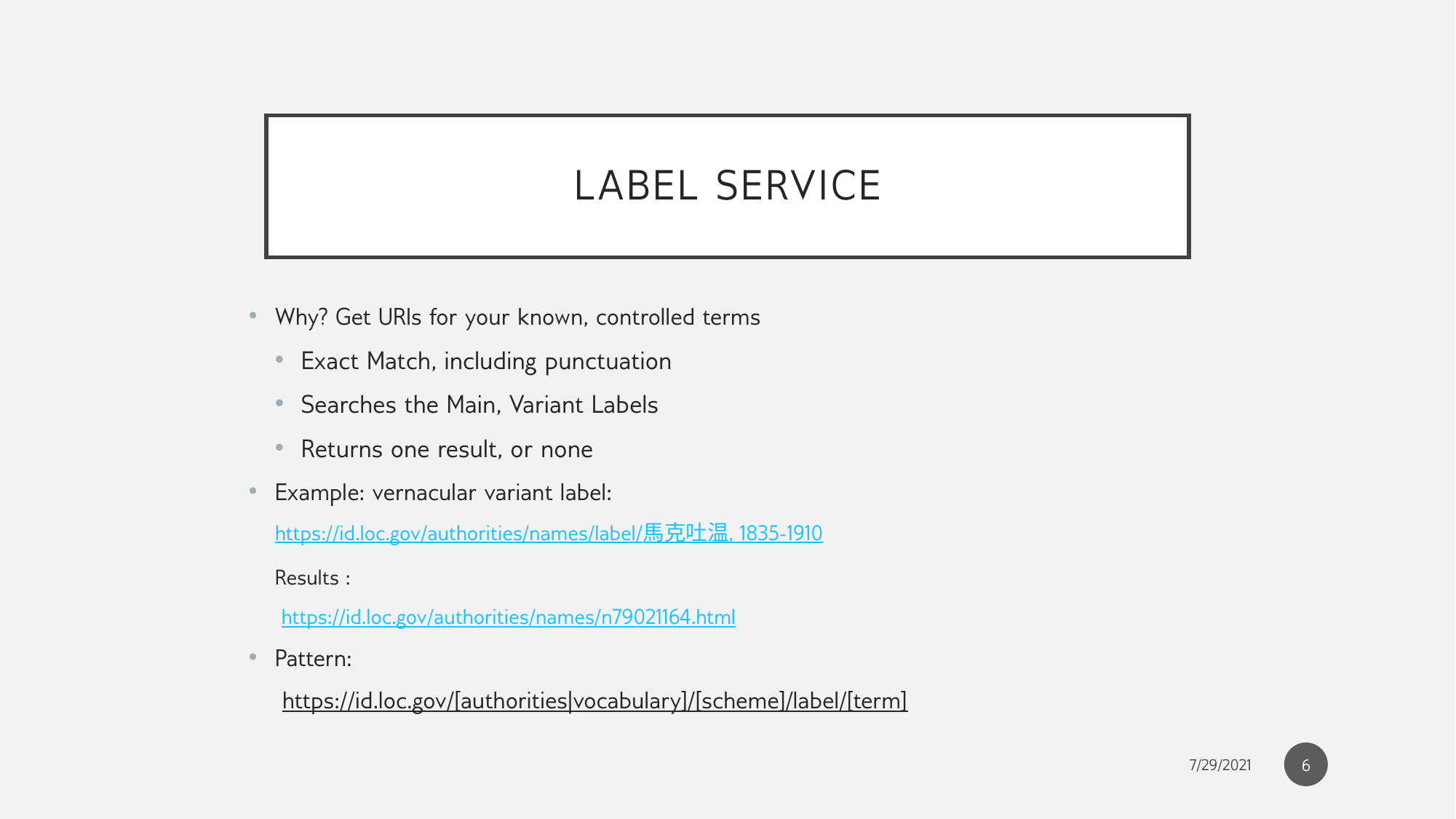

# Label Service
Why? Get URIs for your known, controlled terms
Exact Match, including punctuation
Searches the Main, Variant Labels
Returns one result, or none
Example: vernacular variant label:
	https://id.loc.gov/authorities/names/label/馬克吐温, 1835-1910
Results :
	 https://id.loc.gov/authorities/names/n79021164.html
Pattern:
 https://id.loc.gov/[authorities|vocabulary]/[scheme]/label/[term]

6

7/29/2021